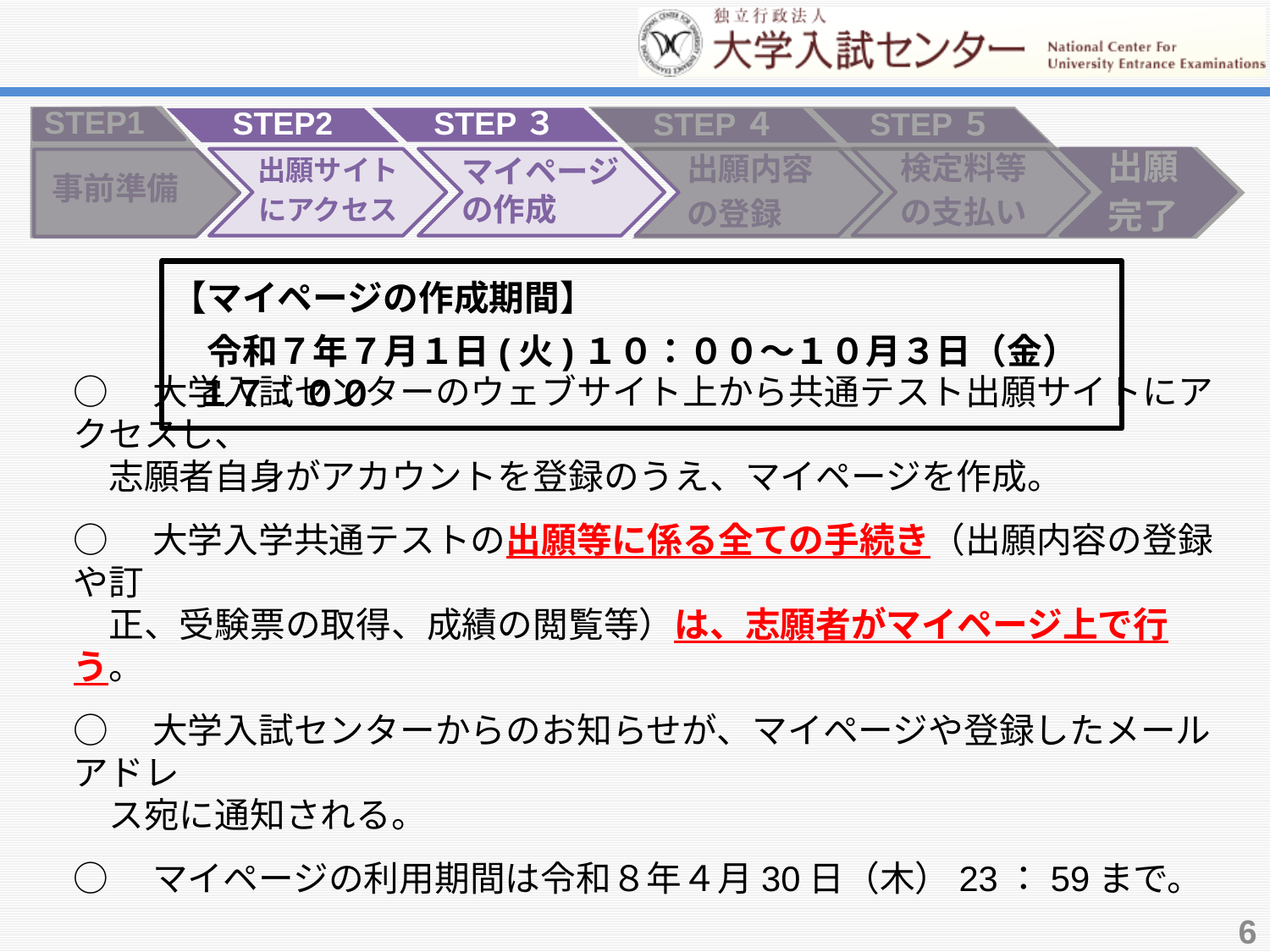

STEP３
STEP2
STEP４
STEP５
STEP1
出願
完了

検定料等
の支払い

出願内容
の登録

マイページの作成

出願サイト
にアクセス

事前準備

【マイページの作成期間】
　令和７年７月１日(火)１０：００～１０月３日（金）１７：００
○　大学入試センターのウェブサイト上から共通テスト出願サイトにアクセスし、
　志願者自身がアカウントを登録のうえ、マイページを作成。
○　大学入学共通テストの出願等に係る全ての手続き（出願内容の登録や訂
　正、受験票の取得、成績の閲覧等）は、志願者がマイページ上で行う。
○　大学入試センターからのお知らせが、マイページや登録したメールアドレ
　ス宛に通知される。
○　マイページの利用期間は令和８年４月30日（木）23：59まで。
6